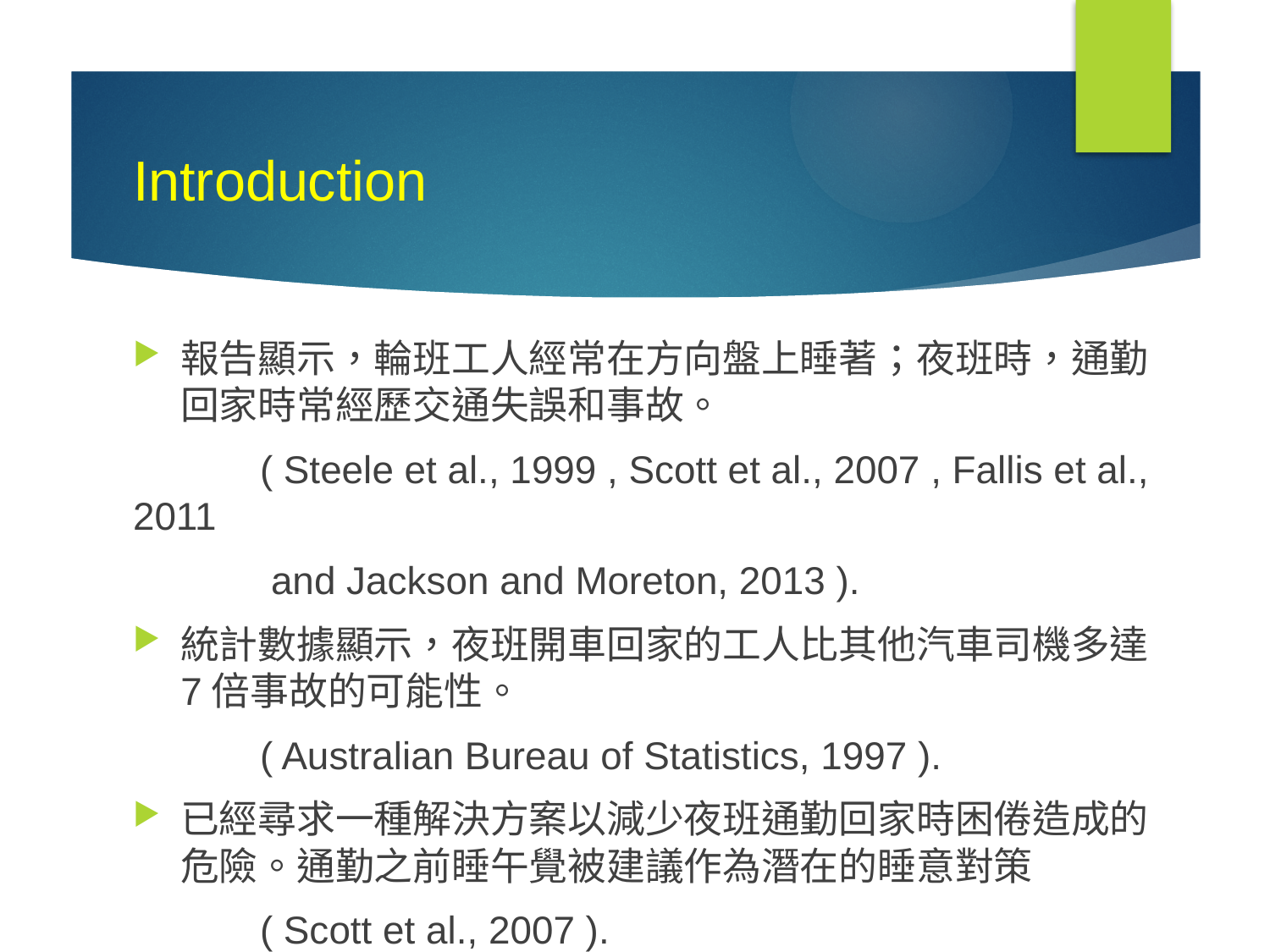

# Introduction
報告顯示，輪班工人經常在方向盤上睡著；夜班時，通勤回家時常經歷交通失誤和事故。
	( Steele et al., 1999 , Scott et al., 2007 , Fallis et al., 2011
	 and Jackson and Moreton, 2013 ).
統計數據顯示，夜班開車回家的工人比其他汽車司機多達7倍事故的可能性。
	( Australian Bureau of Statistics, 1997 ).
已經尋求一種解決方案以減少夜班通勤回家時困倦造成的危險。通勤之前睡午覺被建議作為潛在的睡意對策
	( Scott et al., 2007 ).